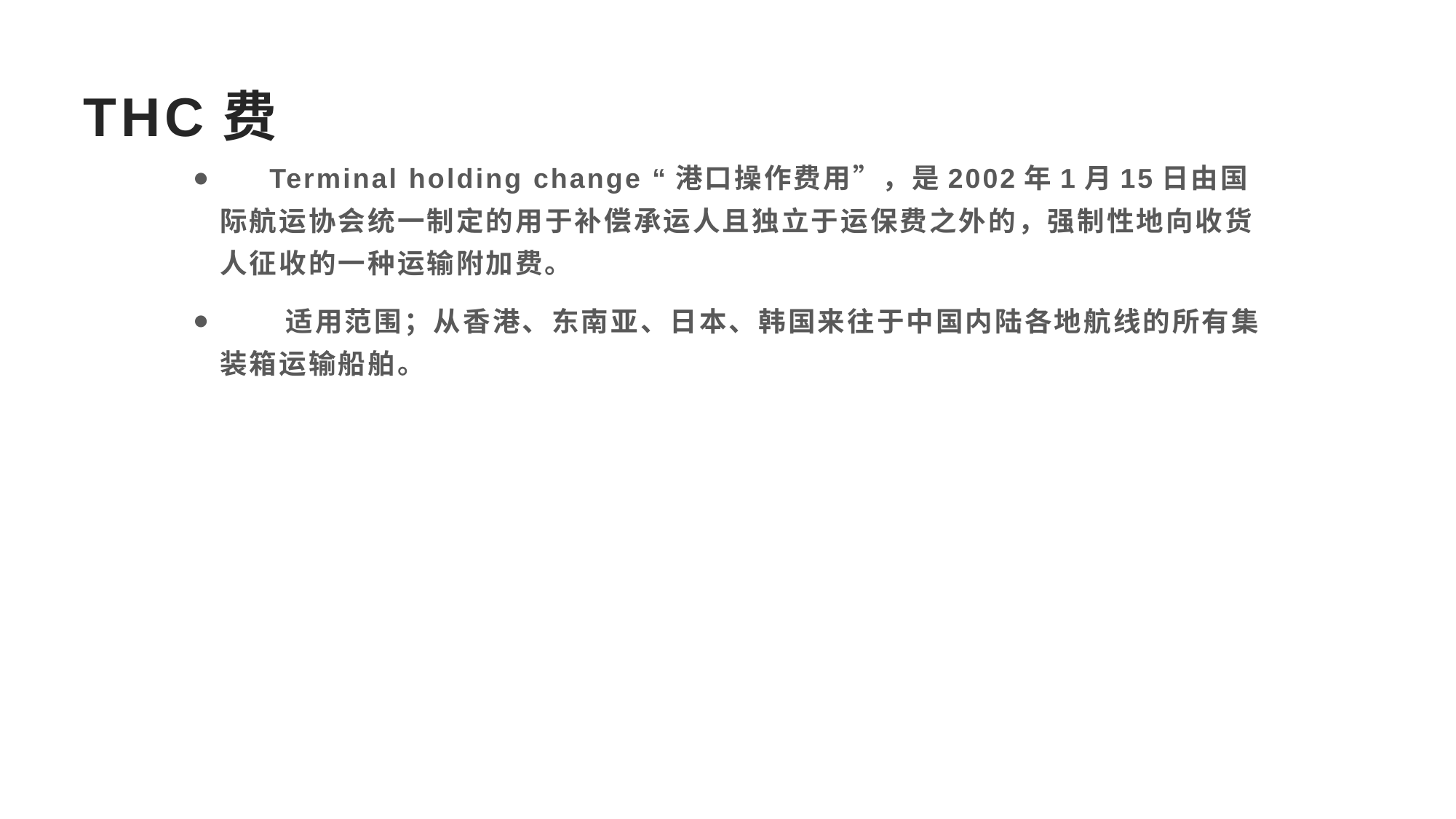

# THC费
     Terminal holding change “港口操作费用”，是2002年1月15日由国际航运协会统一制定的用于补偿承运人且独立于运保费之外的，强制性地向收货人征收的一种运输附加费。
       适用范围；从香港、东南亚、日本、韩国来往于中国内陆各地航线的所有集装箱运输船舶。